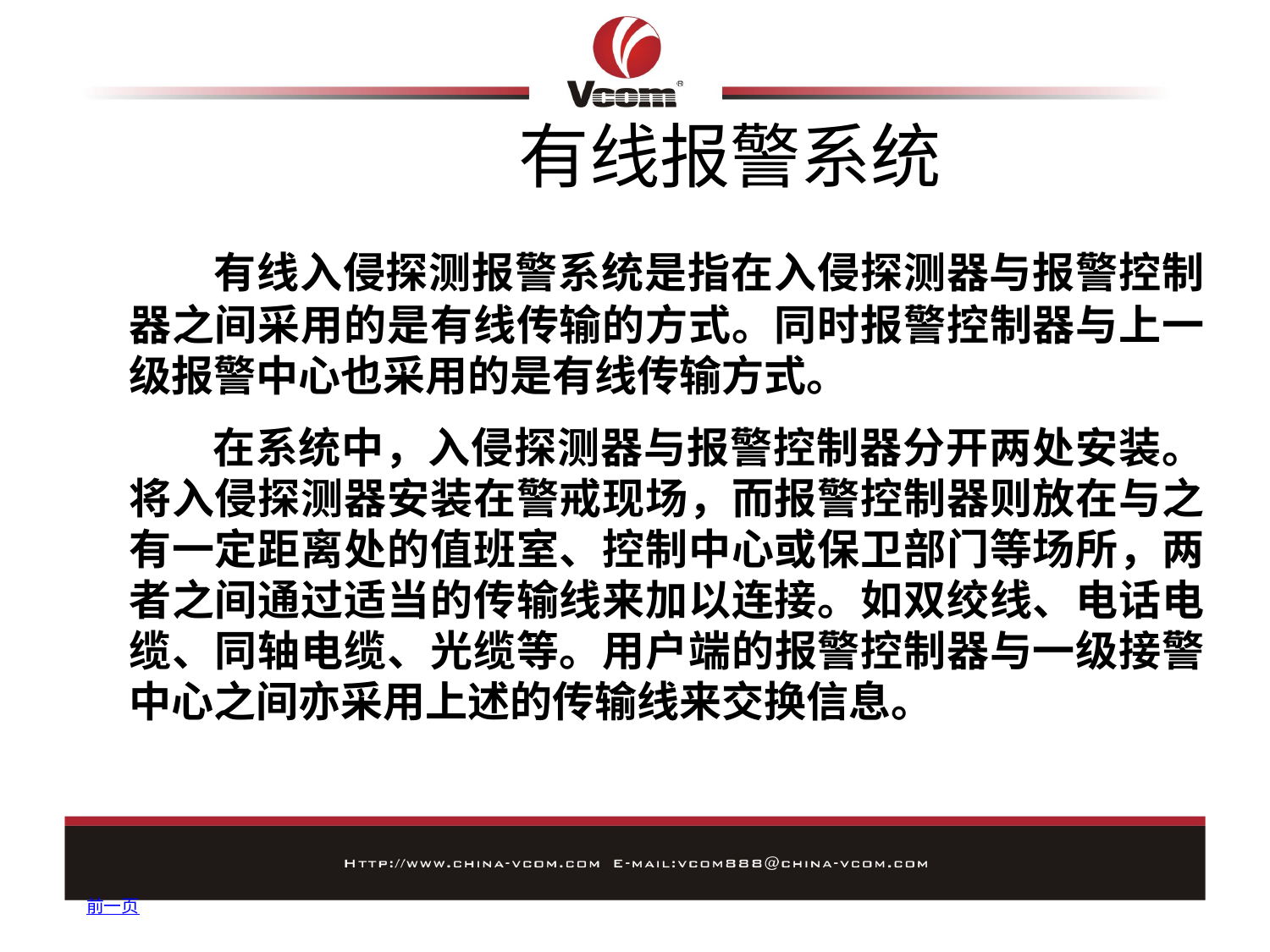

有线报警系统
      有线入侵探测报警系统是指在入侵探测器与报警控制器之间采用的是有线传输的方式。同时报警控制器与上一级报警中心也采用的是有线传输方式。
       在系统中，入侵探测器与报警控制器分开两处安装。将入侵探测器安装在警戒现场，而报警控制器则放在与之有一定距离处的值班室、控制中心或保卫部门等场所，两者之间通过适当的传输线来加以连接。如双绞线、电话电缆、同轴电缆、光缆等。用户端的报警控制器与一级接警中心之间亦采用上述的传输线来交换信息。
前一页